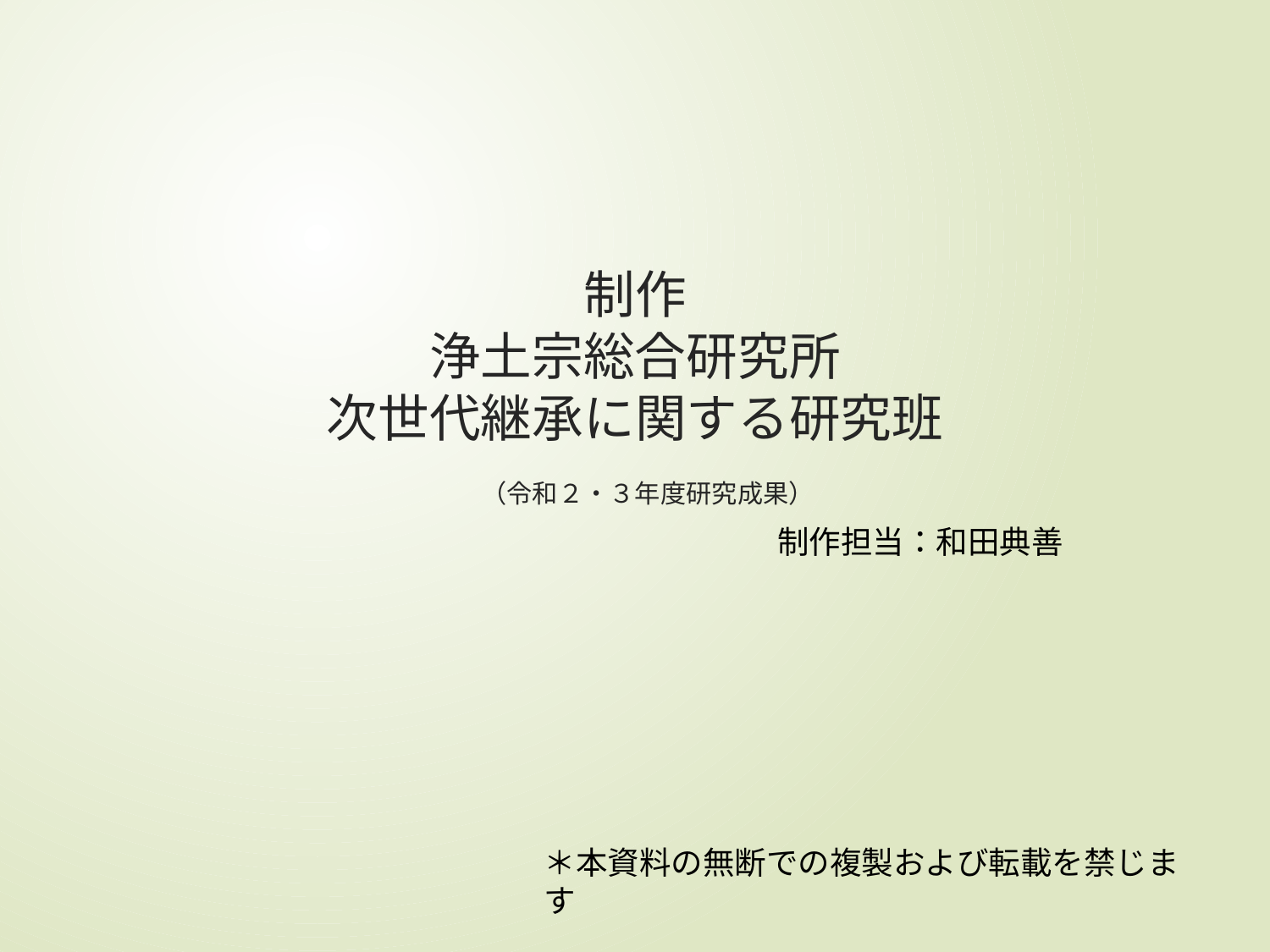

制作
浄土宗総合研究所
次世代継承に関する研究班

　（令和２・３年度研究成果）

制作担当：和田典善
＊本資料の無断での複製および転載を禁じます